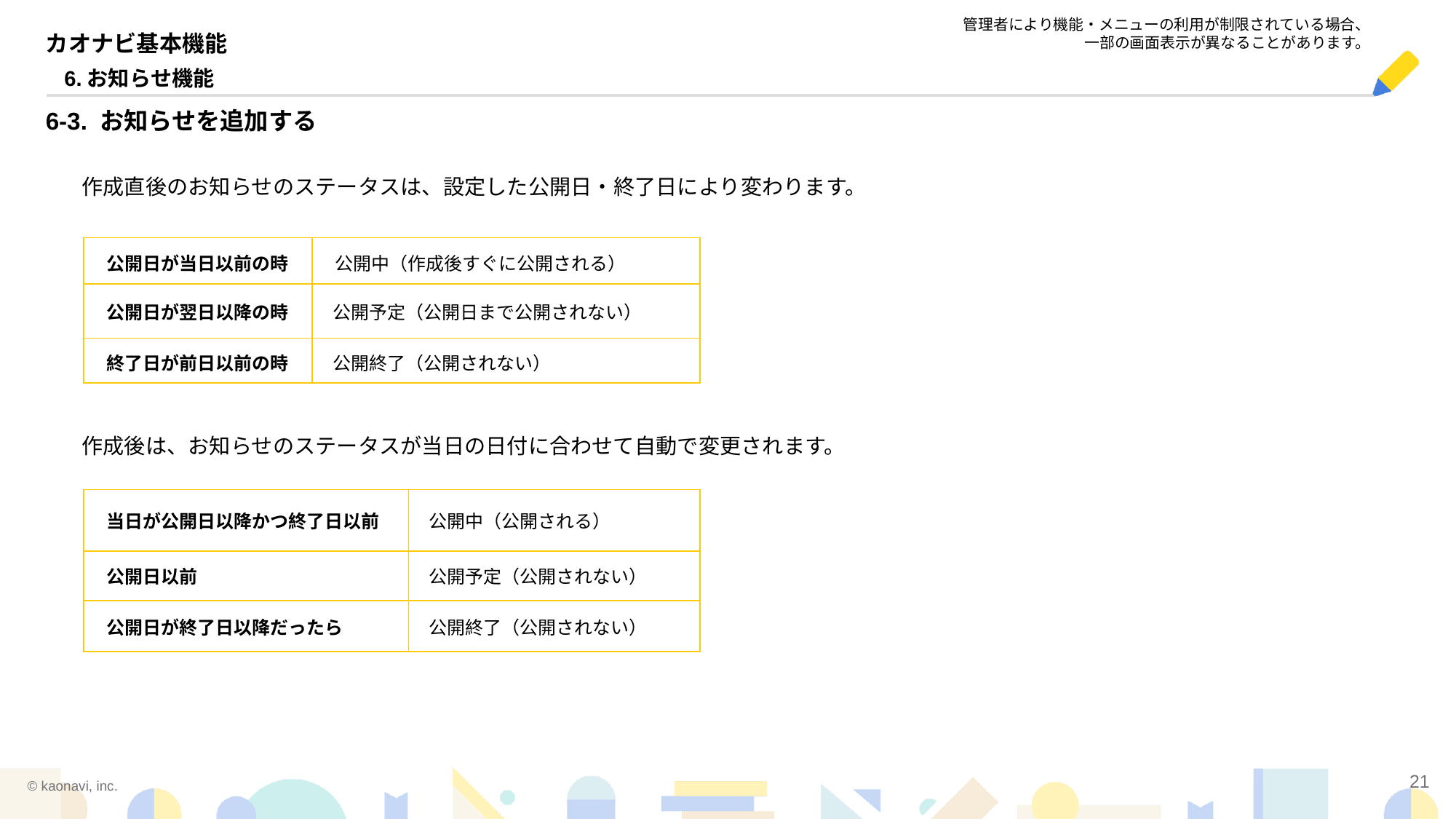

管理者により機能・メニューの利用が制限されている場合、
一部の画面表示が異なることがあります。
カオナビ基本機能
6.お知らせ機能
6-3. お知らせを追加する
作成直後のお知らせのステータスは、設定した公開日・終了日により変わります。
| 公開日が当日以前の時 | 公開中（作成後すぐに公開される） |
| --- | --- |
| 公開日が翌日以降の時 | 公開予定（公開日まで公開されない） |
| 終了日が前日以前の時 | 公開終了（公開されない） |
作成後は、お知らせのステータスが当日の日付に合わせて自動で変更されます。
| 当日が公開日以降かつ終了日以前 | 公開中（公開される） |
| --- | --- |
| 公開日以前 | 公開予定（公開されない） |
| 公開日が終了日以降だったら | 公開終了（公開されない） |